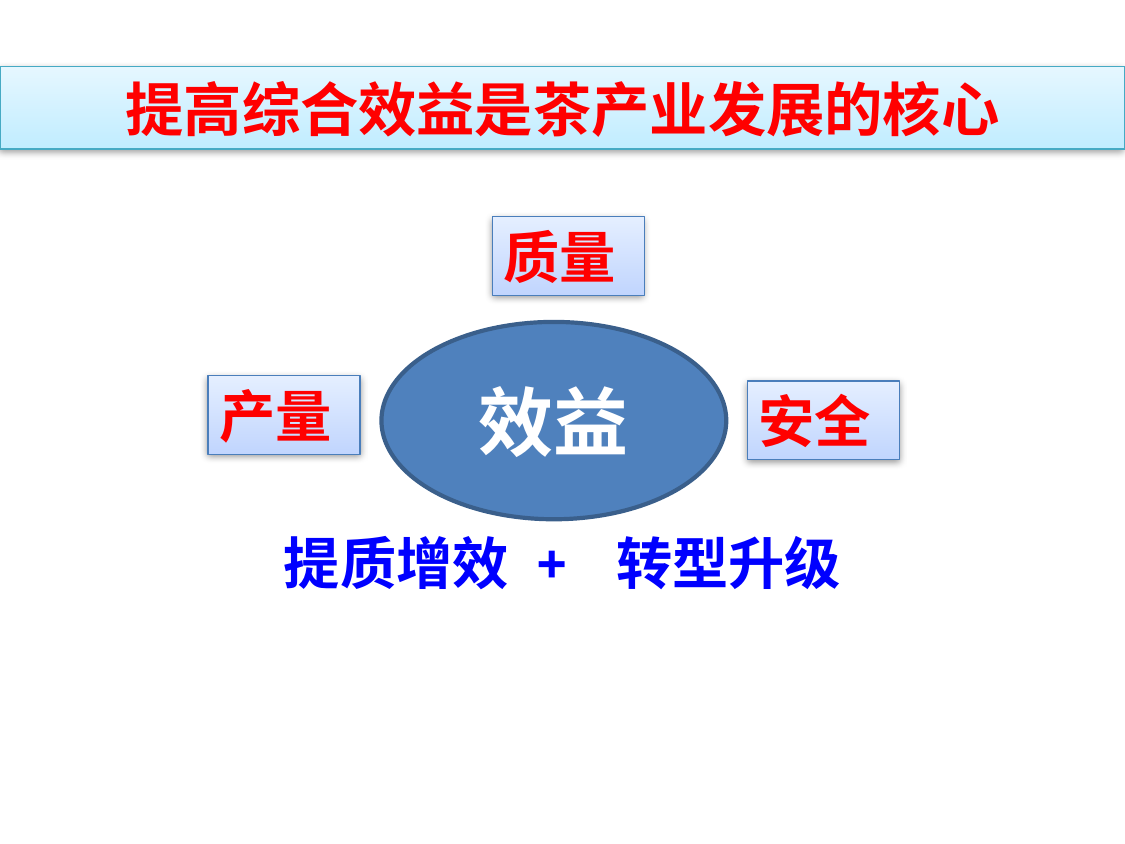

# 提高综合效益是茶产业发展的核心
质量
效益
产量
安全
提质增效 + 转型升级